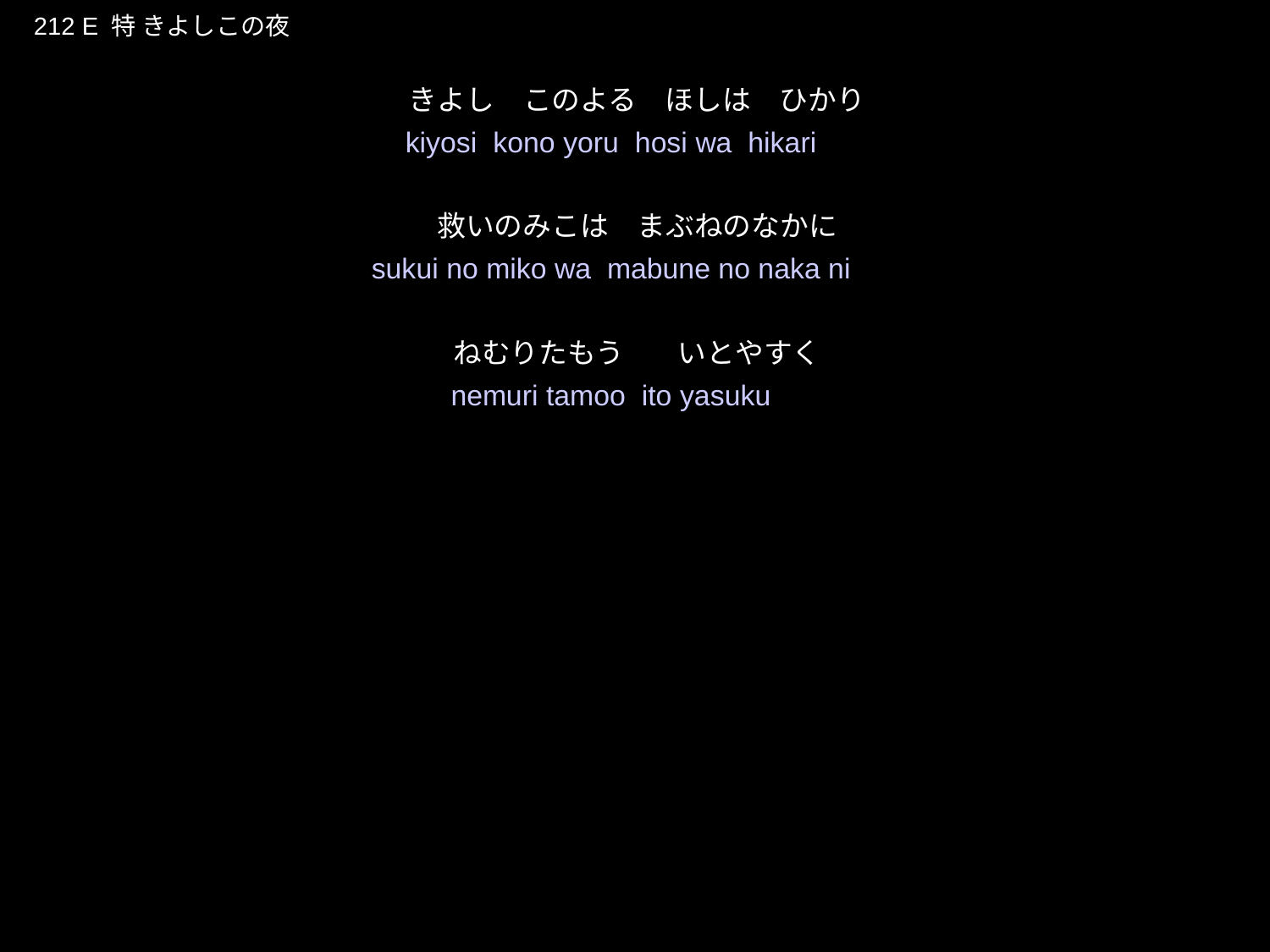

きよしこのよる
特
212 E 特 きよしこの夜
きよし　このよる　ほしは　ひかり
救いのみこは　まぶねのなかに
ねむりたもう　    いとやすく
★３
kiyosi  kono yoru  hosi wa  hikari
sukui no miko wa  mabune no naka ni
nemuri tamoo  ito yasuku